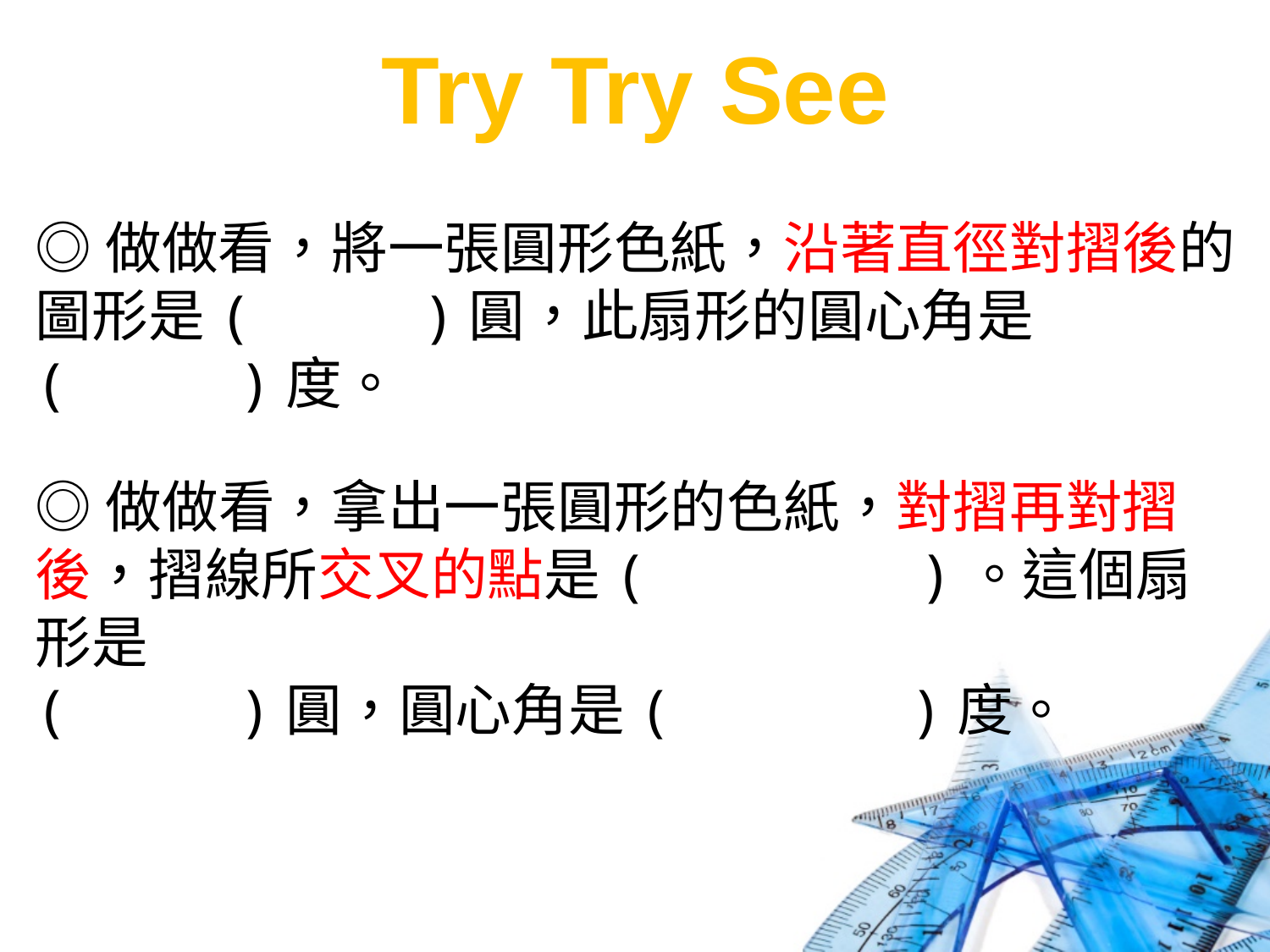

# Try Try See
◎做做看，將一張圓形色紙，沿著直徑對摺後的圖形是(     )圓，此扇形的圓心角是(     )度。
◎做做看，拿出一張圓形的色紙，對摺再對摺後，摺線所交叉的點是(        )。這個扇形是
(     )圓，圓心角是(       )度。